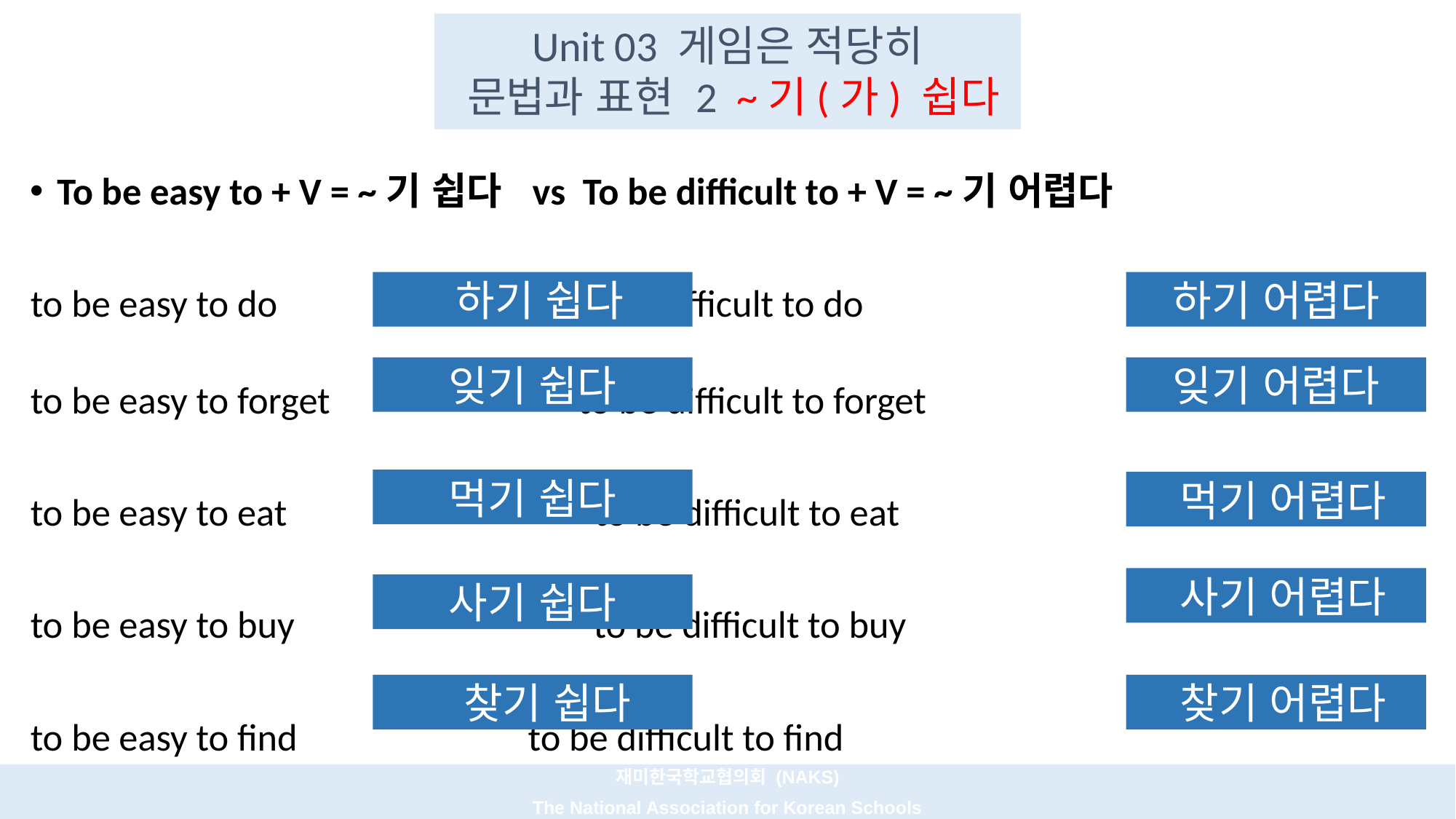

Unit 03 게임은 적당히
 문법과 표현 2  ~기(가) 쉽다
To be easy to + V = ~기 쉽다  vs  To be difficult to + V = ~기 어렵다

to be easy to do                                  to be difficult to do
to be easy to forget                             to be difficult to forget

to be easy to eat                                    to be difficult to eat

to be easy to buy                                   to be difficult to buy

to be easy to find                           to be difficult to find

 하기 쉽다
하기 어렵다
잊기 쉽다
잊기 어렵다
먹기 쉽다
 먹기 어렵다
 사기 어렵다
사기 쉽다
  찾기 쉽다
 찾기 어렵다
재미한국학교협의회 (NAKS)
The National Association for Korean Schools